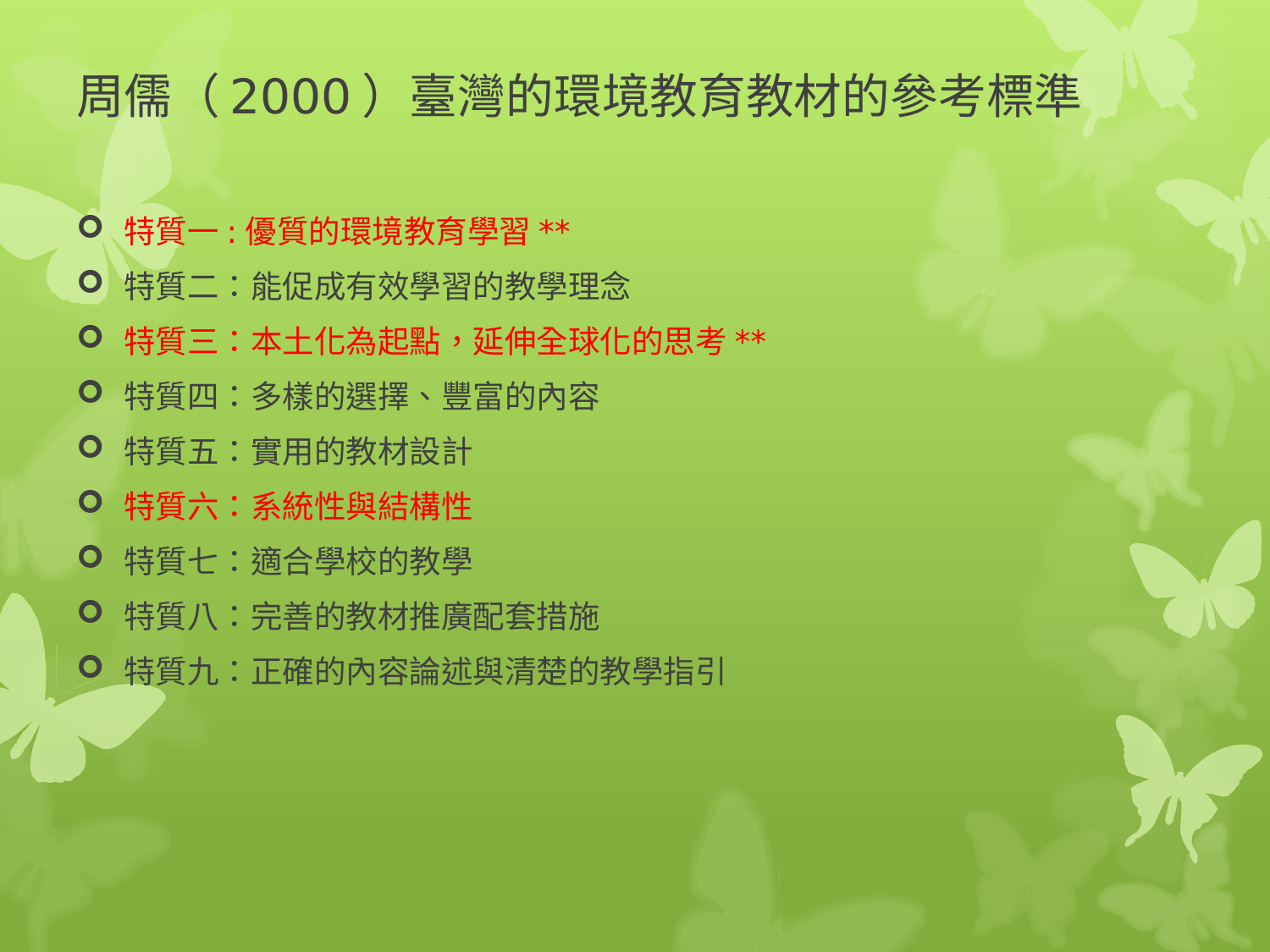

# 周儒（2000）臺灣的環境教育教材的參考標準
特質一:優質的環境教育學習**
特質二：能促成有效學習的教學理念
特質三：本土化為起點，延伸全球化的思考**
特質四：多樣的選擇、豐富的內容
特質五：實用的教材設計
特質六：系統性與結構性
特質七：適合學校的教學
特質八：完善的教材推廣配套措施
特質九：正確的內容論述與清楚的教學指引